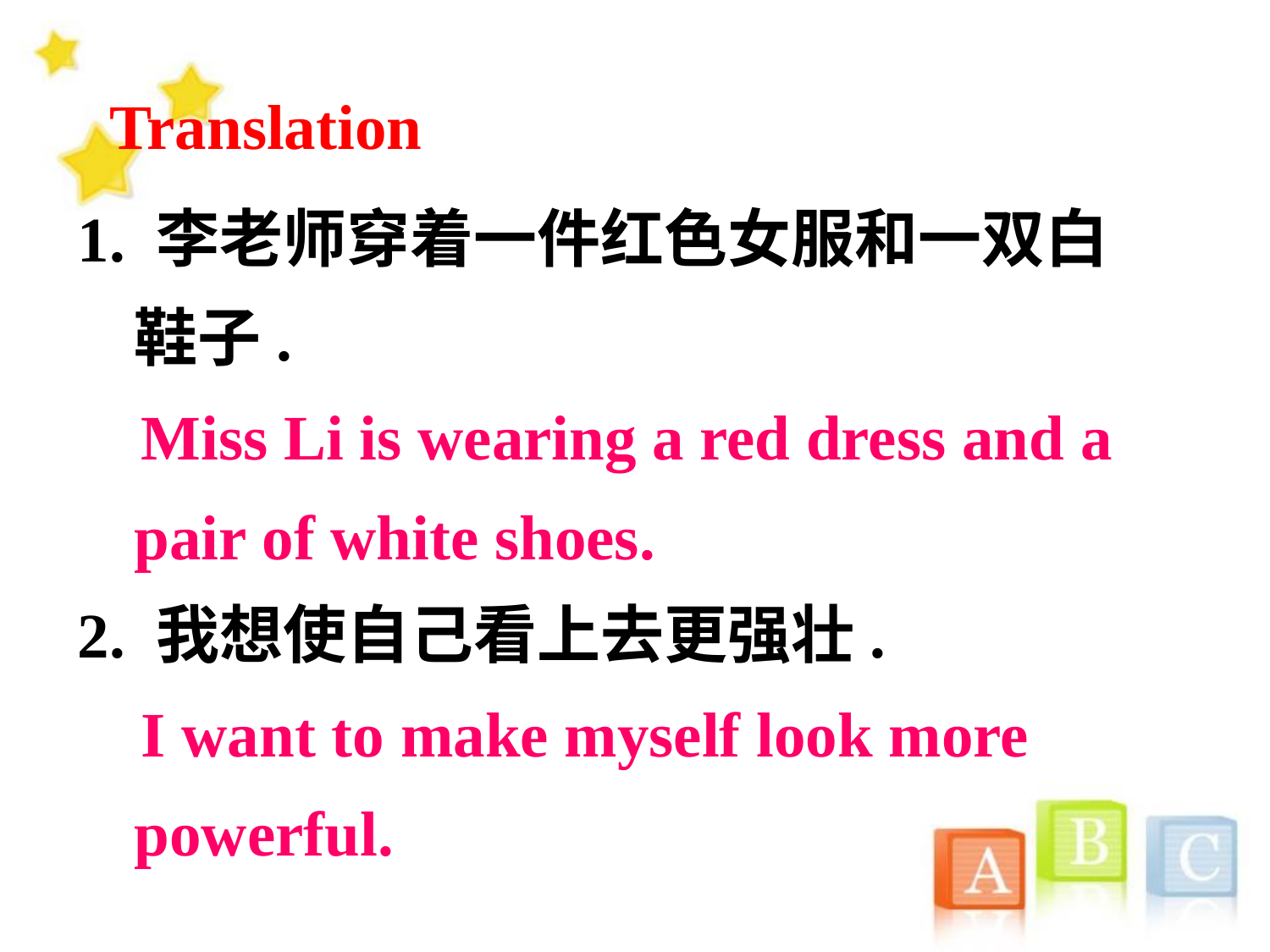

Translation
1. 李老师穿着一件红色女服和一双白鞋子.
    Miss Li is wearing a red dress and a pair of white shoes.
2. 我想使自己看上去更强壮.
    I want to make myself look more powerful.